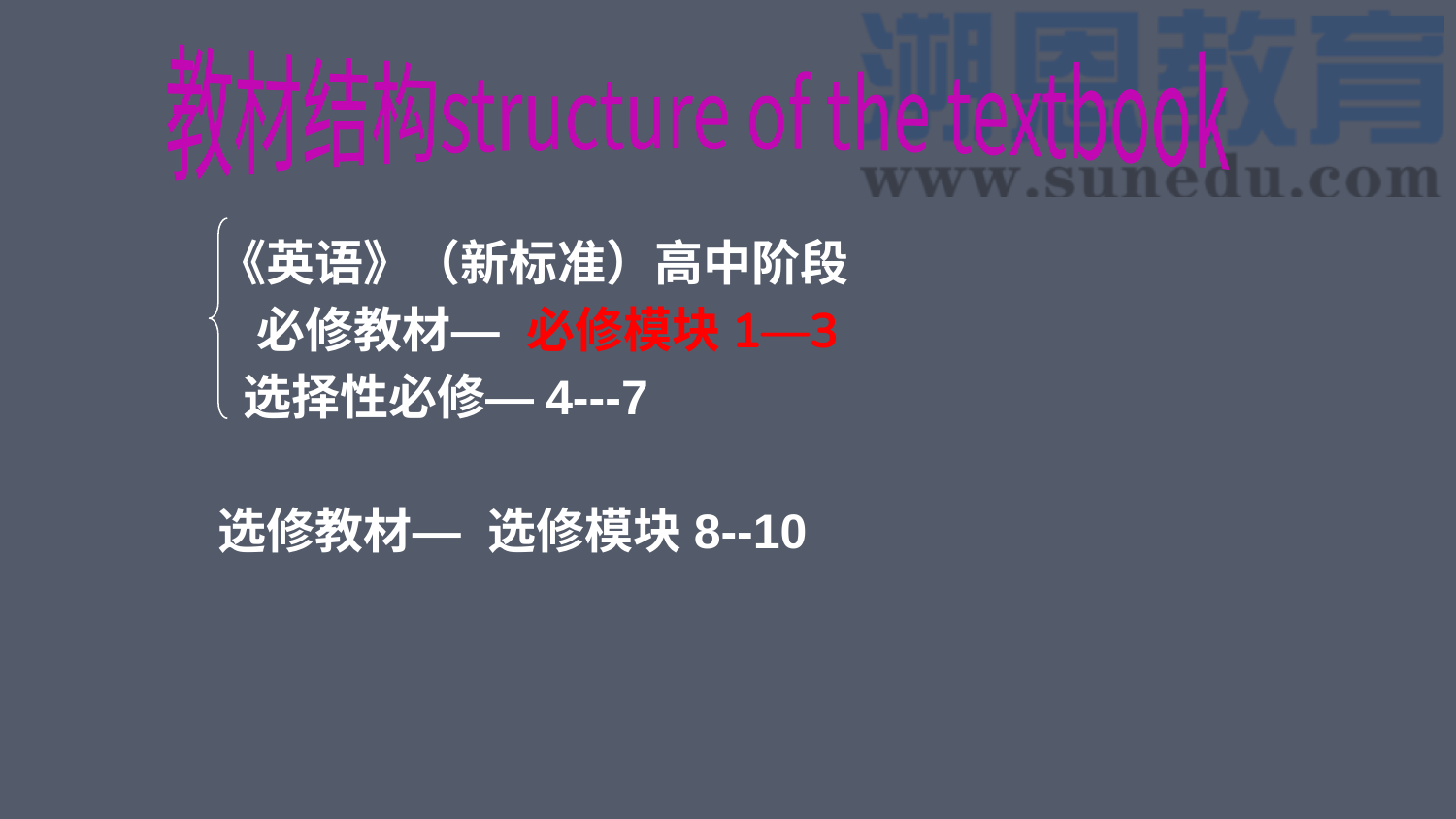

教材结构structure of the textbook
《英语》（新标准）高中阶段
  必修教材—  必修模块1—3
 选择性必修—4---7

选修教材—  选修模块8--10